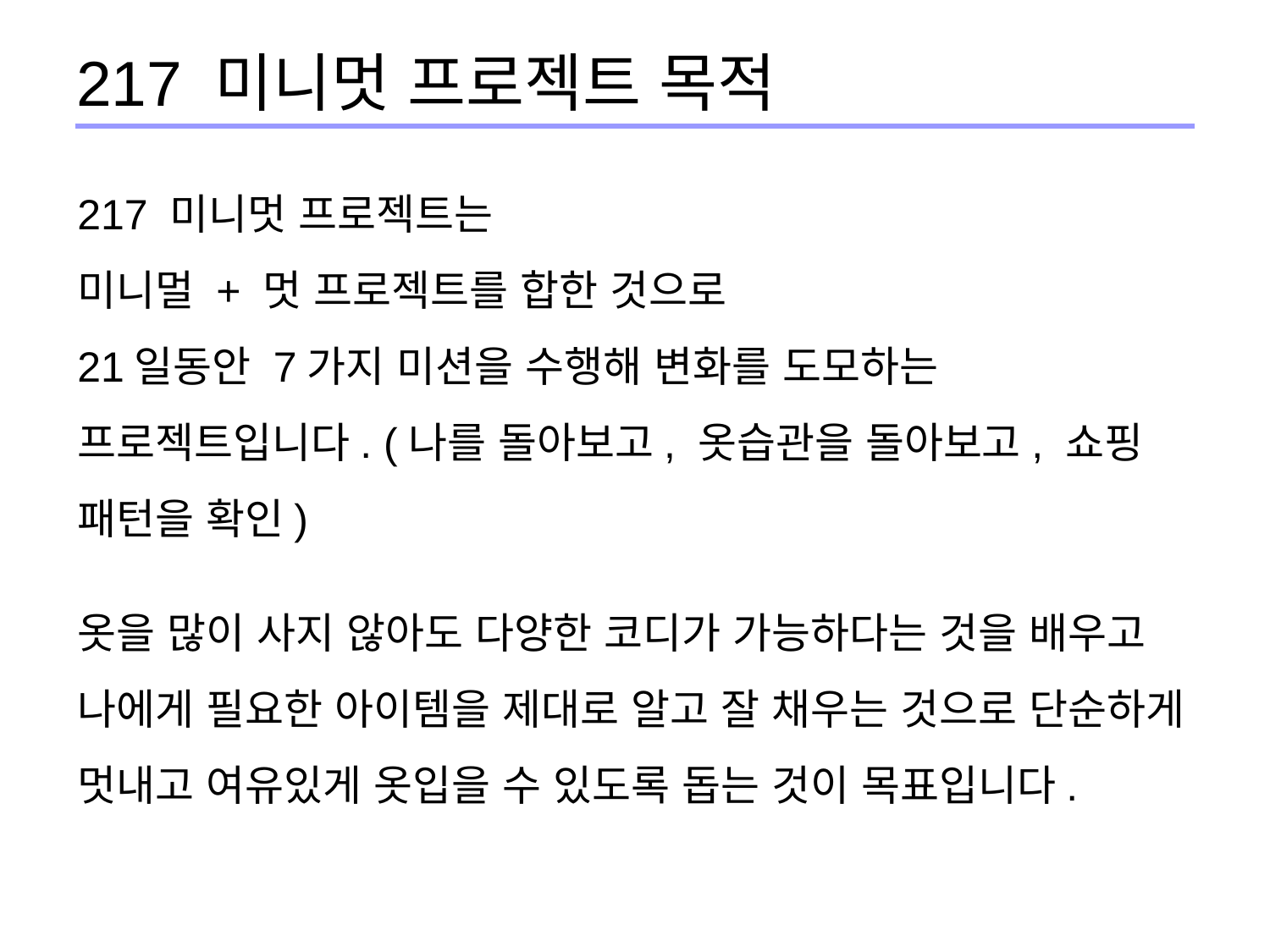

217 미니멋 프로젝트 목적
217 미니멋 프로젝트는
미니멀 + 멋 프로젝트를 합한 것으로
21일동안 7가지 미션을 수행해 변화를 도모하는 프로젝트입니다. (나를 돌아보고, 옷습관을 돌아보고, 쇼핑 패턴을 확인)

옷을 많이 사지 않아도 다양한 코디가 가능하다는 것을 배우고 나에게 필요한 아이템을 제대로 알고 잘 채우는 것으로 단순하게 멋내고 여유있게 옷입을 수 있도록 돕는 것이 목표입니다.